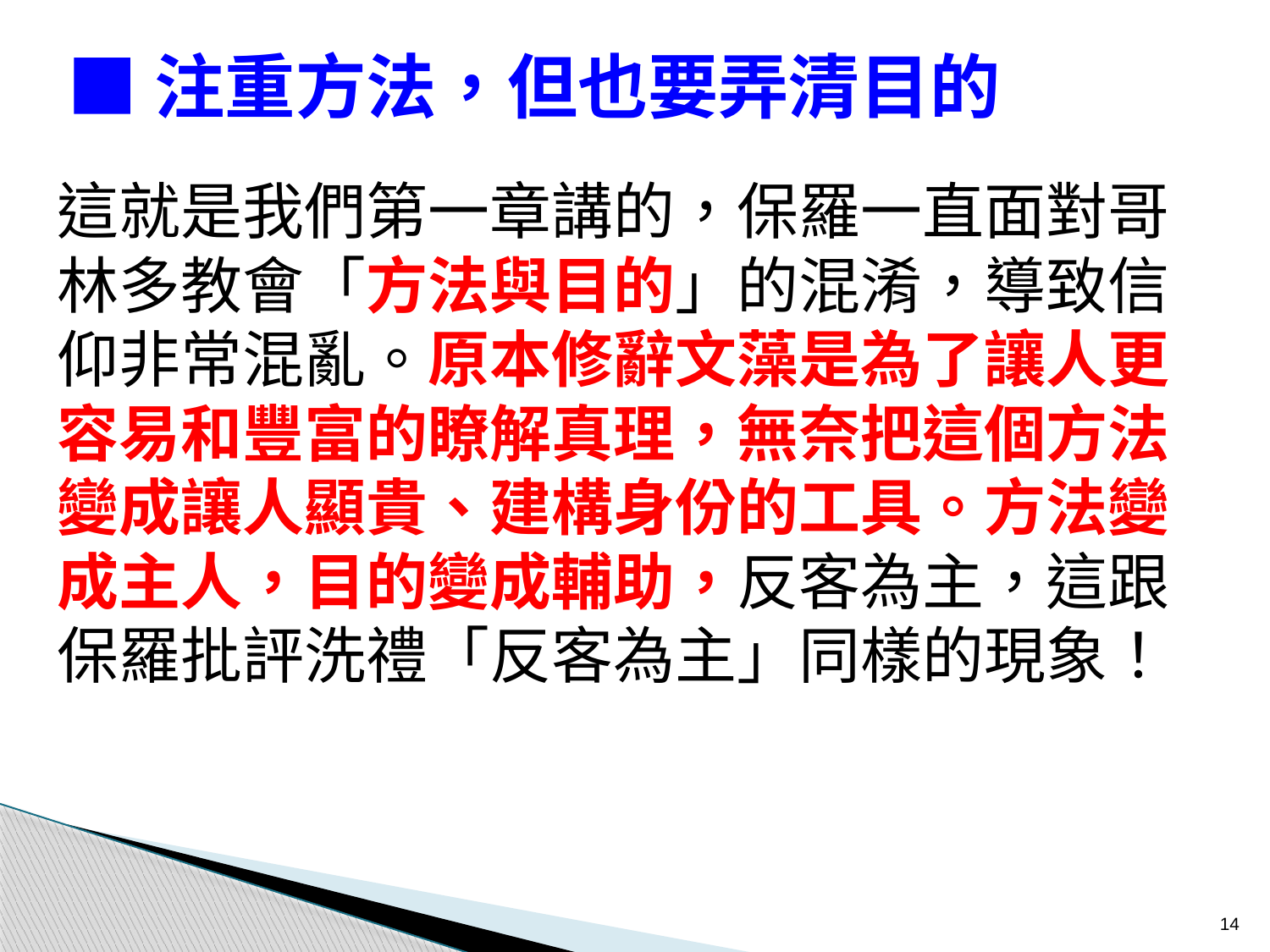

■注重方法，但也要弄清目的
這就是我們第一章講的，保羅一直面對哥林多教會「方法與目的」的混淆，導致信仰非常混亂。原本修辭文藻是為了讓人更容易和豐富的瞭解真理，無奈把這個方法變成讓人顯貴、建構身份的工具。方法變成主人，目的變成輔助，反客為主，這跟保羅批評洗禮「反客為主」同樣的現象！
14